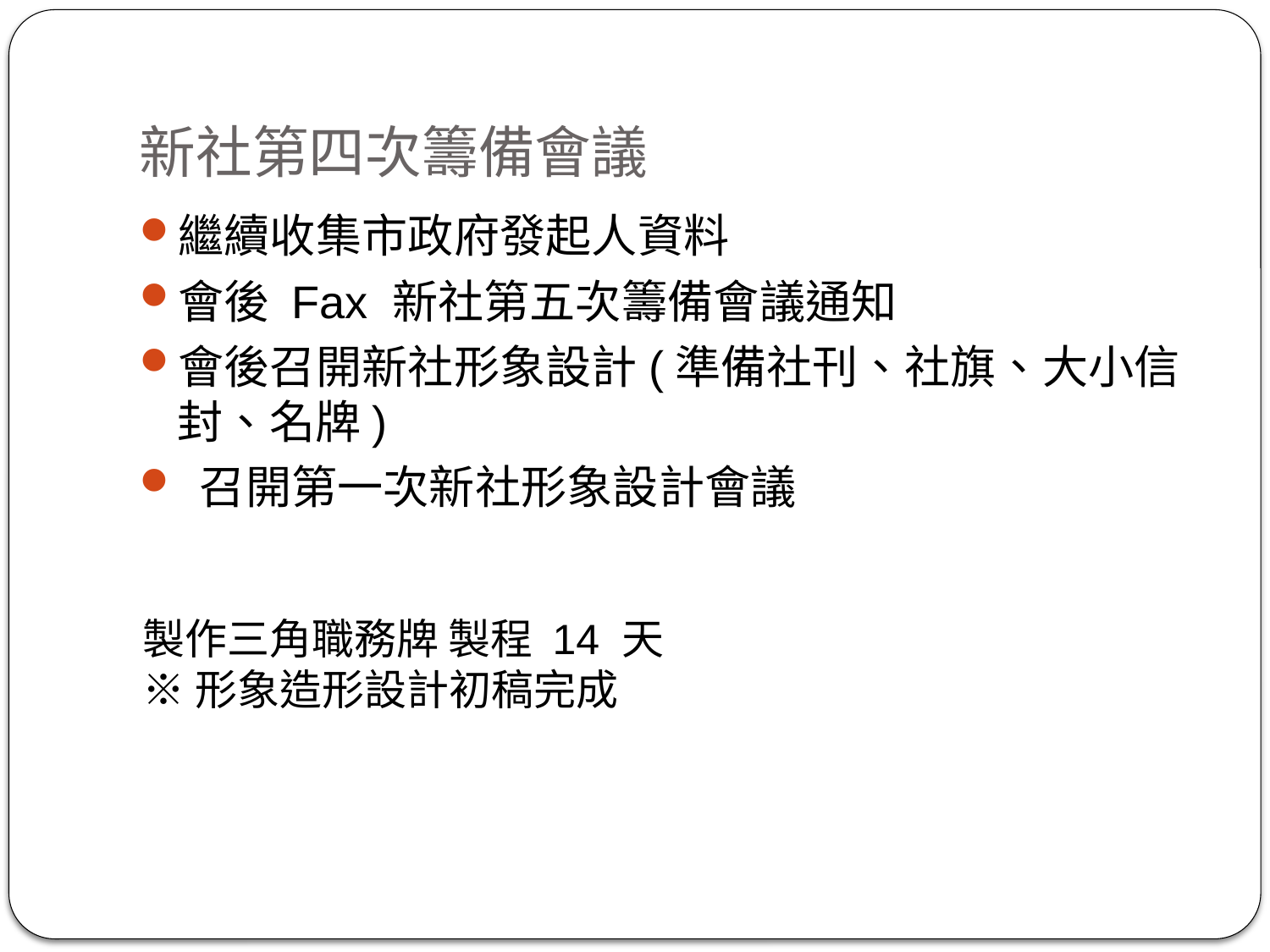

# 新社第四次籌備會議
繼續收集市政府發起人資料
會後 Fax 新社第五次籌備會議通知
會後召開新社形象設計(準備社刊、社旗、大小信封、名牌)
 召開第一次新社形象設計會議
製作三角職務牌 製程 14 天
※形象造形設計初稿完成